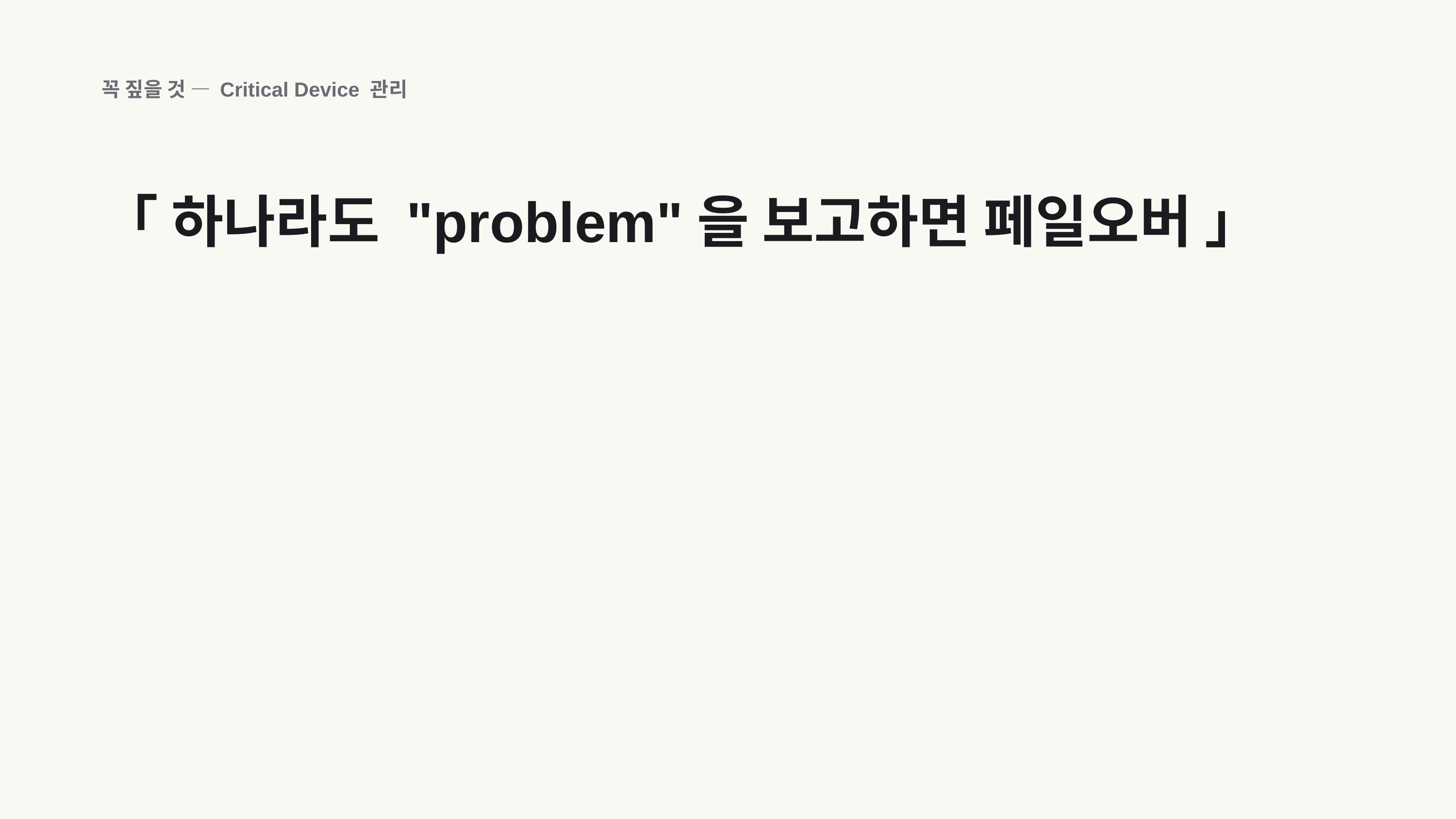

꼭 짚을 것 — Critical Device 관리
「 하나라도 "problem"을 보고하면 페일오버 」